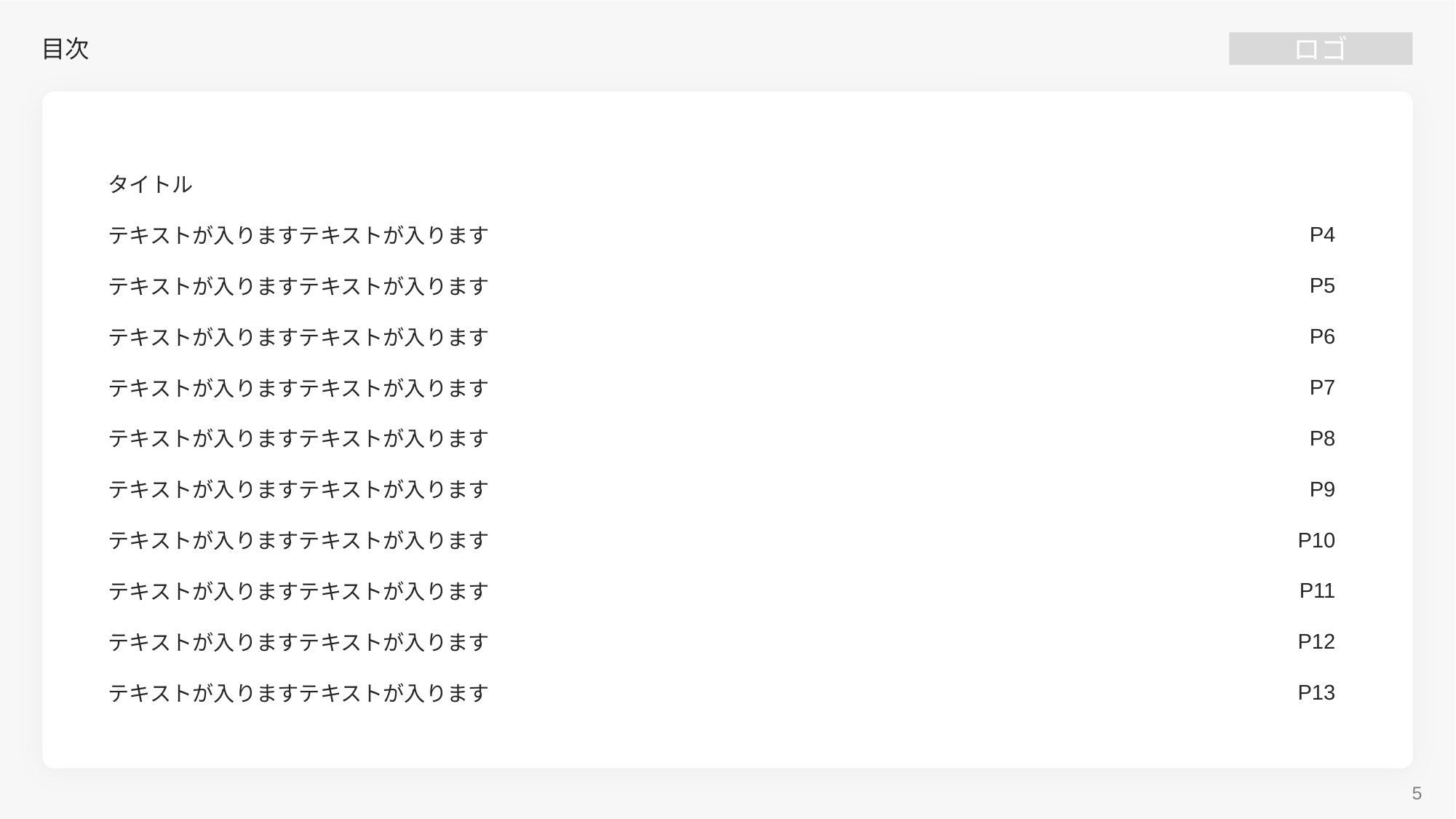

# 目次
タイトル
テキストが入りますテキストが入ります
テキストが入りますテキストが入ります
テキストが入りますテキストが入ります
テキストが入りますテキストが入ります
テキストが入りますテキストが入ります
テキストが入りますテキストが入ります
テキストが入りますテキストが入ります
テキストが入りますテキストが入ります
テキストが入りますテキストが入ります
テキストが入りますテキストが入ります
P4
P5
P6
P7
P8
P9
P10
P11
P12
P13